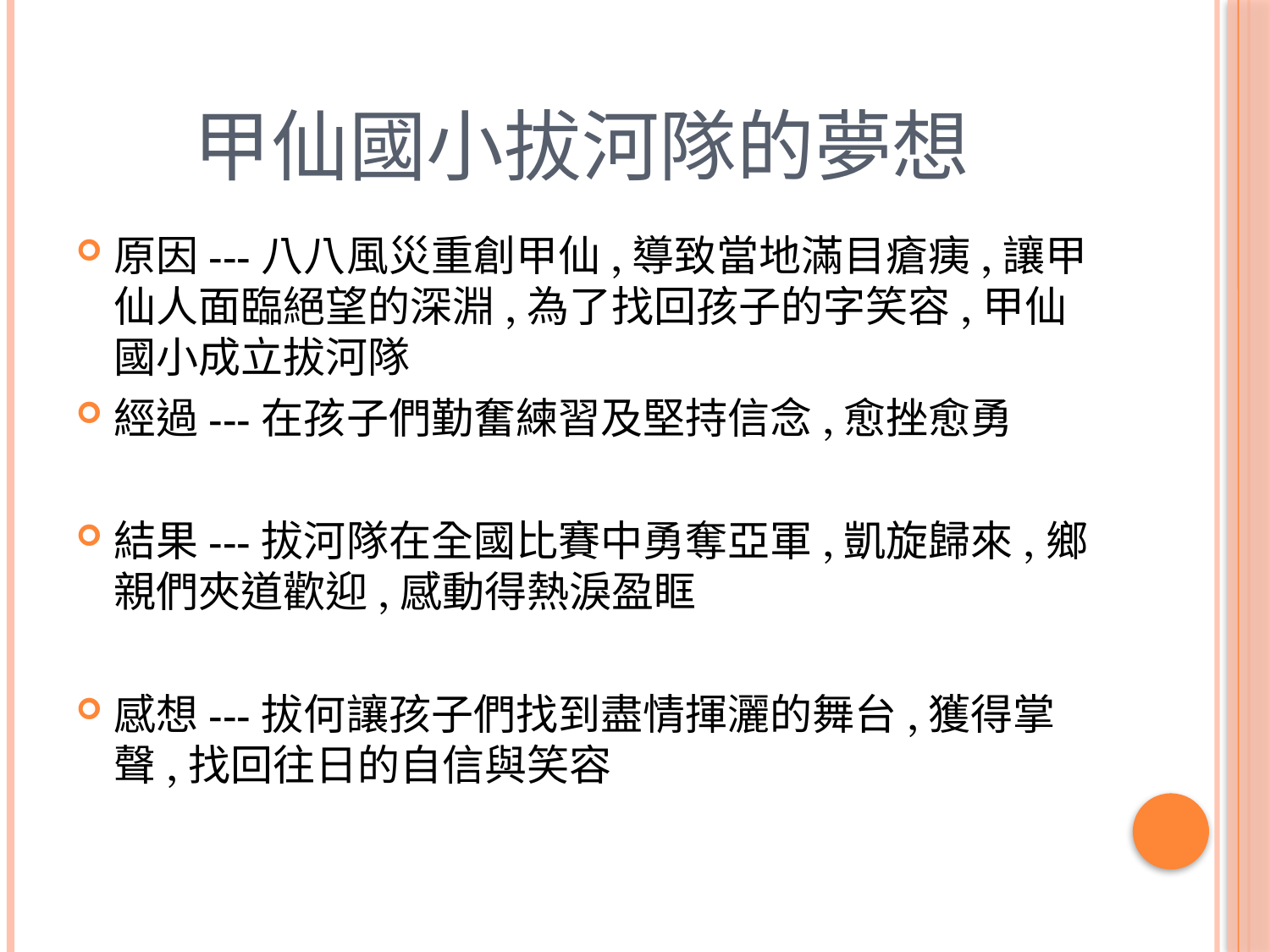

# 甲仙國小拔河隊的夢想
原因---八八風災重創甲仙,導致當地滿目瘡痍,讓甲仙人面臨絕望的深淵,為了找回孩子的字笑容,甲仙國小成立拔河隊
經過---在孩子們勤奮練習及堅持信念,愈挫愈勇

結果---拔河隊在全國比賽中勇奪亞軍,凱旋歸來,鄉親們夾道歡迎,感動得熱淚盈眶

感想---拔何讓孩子們找到盡情揮灑的舞台,獲得掌聲,找回往日的自信與笑容